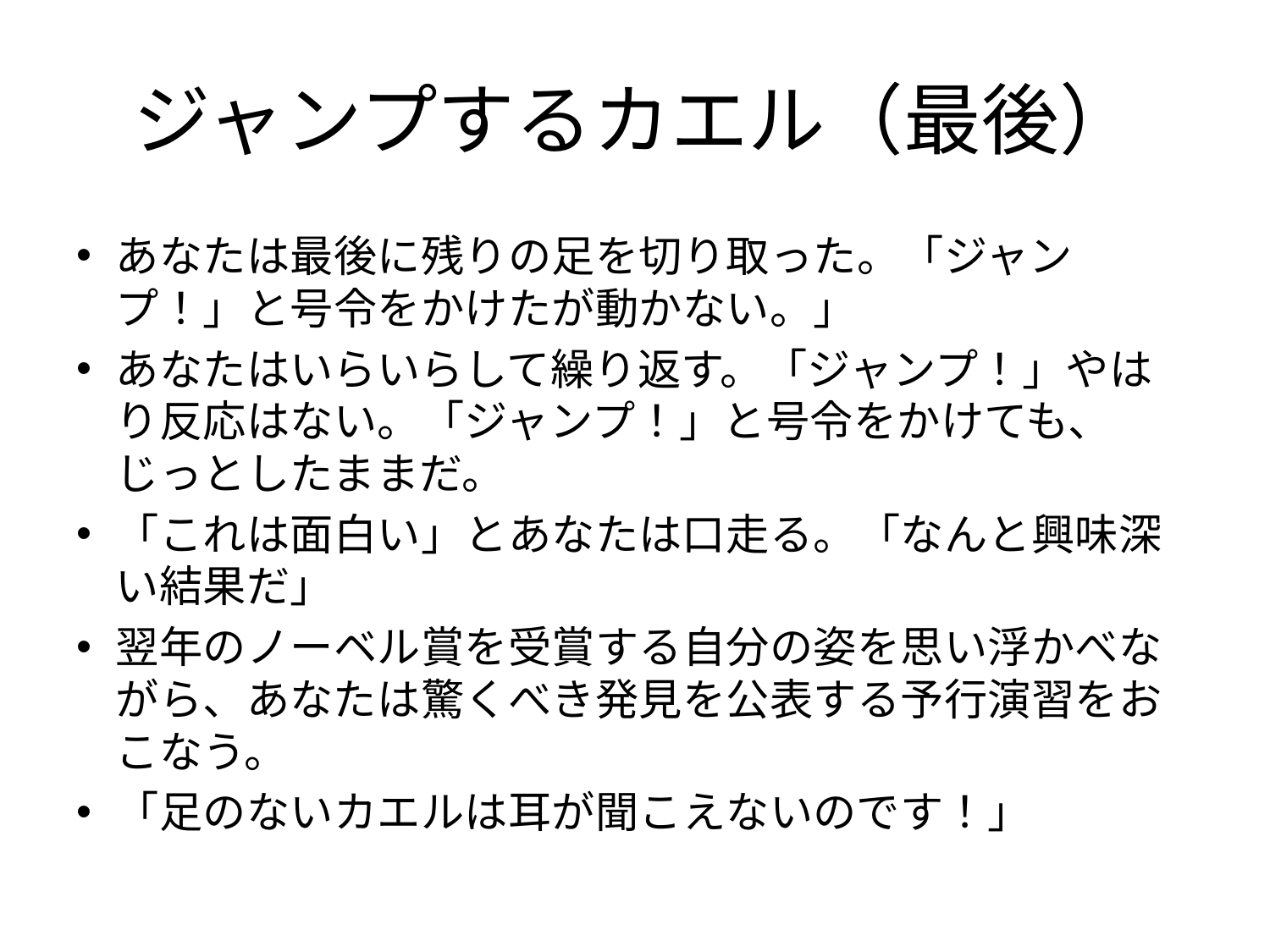

# ジャンプするカエル（最後）
あなたは最後に残りの足を切り取った。「ジャンプ！」と号令をかけたが動かない。」
あなたはいらいらして繰り返す。「ジャンプ！」やはり反応はない。「ジャンプ！」と号令をかけても、じっとしたままだ。
「これは面白い」とあなたは口走る。「なんと興味深い結果だ」
翌年のノーベル賞を受賞する自分の姿を思い浮かべながら、あなたは驚くべき発見を公表する予行演習をおこなう。
「足のないカエルは耳が聞こえないのです！」